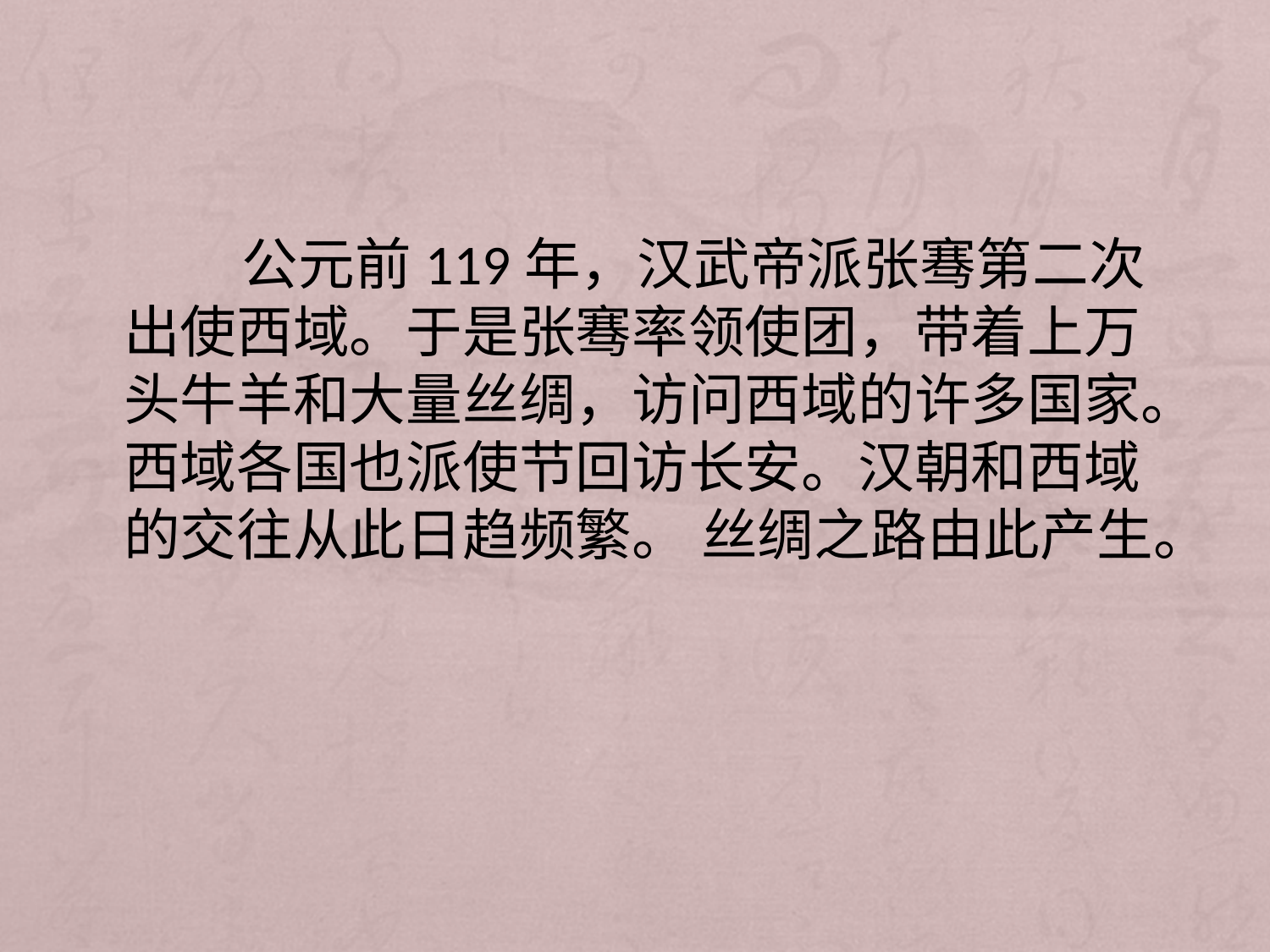

#
            公元前119年，汉武帝派张骞第二次出使西域。于是张骞率领使团，带着上万头牛羊和大量丝绸，访问西域的许多国家。西域各国也派使节回访长安。汉朝和西域的交往从此日趋频繁。 丝绸之路由此产生。